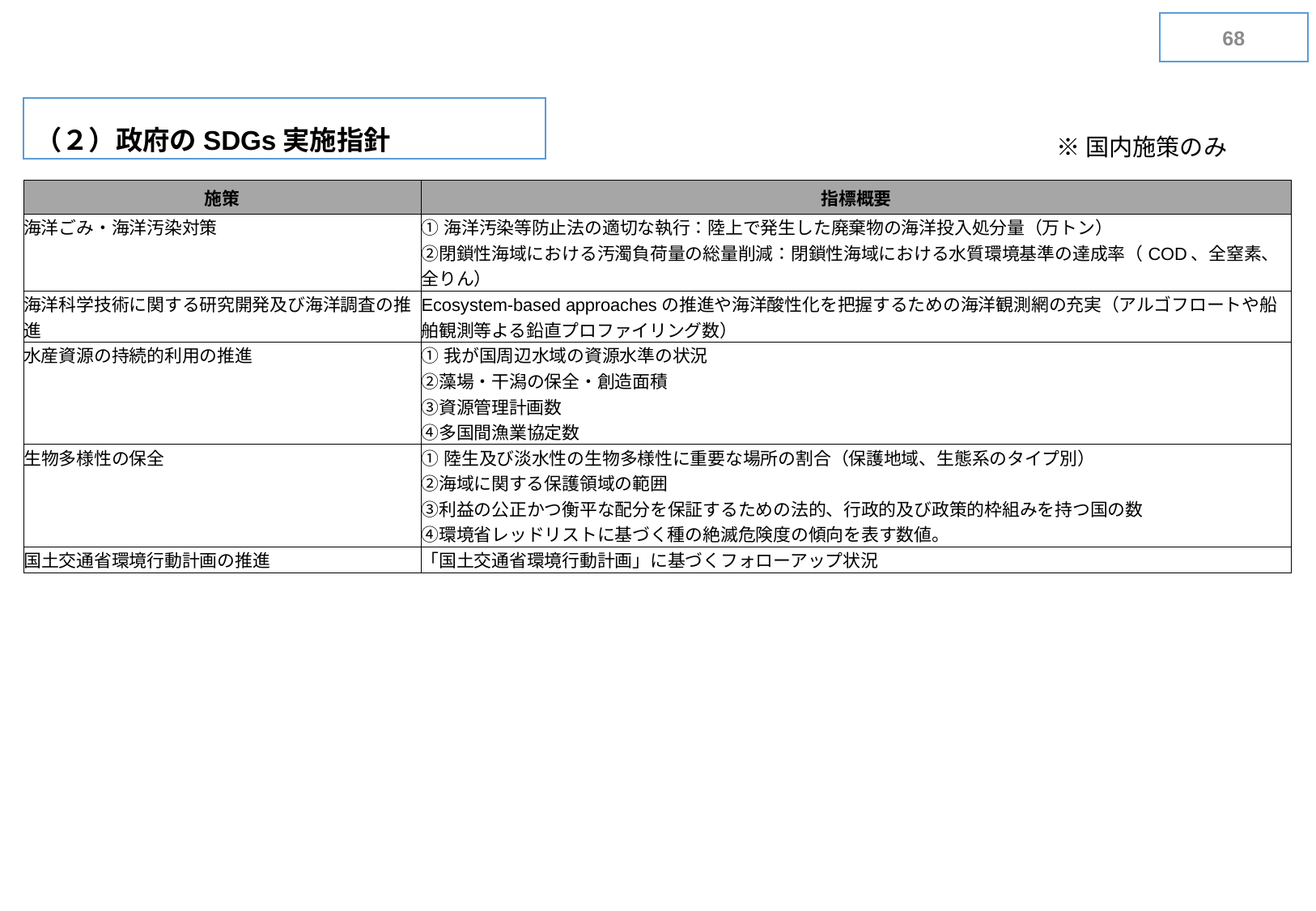

68
（２）政府のSDGs実施指針
※国内施策のみ
| 施策 | 指標概要 |
| --- | --- |
| 海洋ごみ・海洋汚染対策 | ①海洋汚染等防止法の適切な執行：陸上で発生した廃棄物の海洋投入処分量（万トン） ②閉鎖性海域における汚濁負荷量の総量削減：閉鎖性海域における水質環境基準の達成率（COD、全窒素、全りん） |
| 海洋科学技術に関する研究開発及び海洋調査の推進 | Ecosystem-based approachesの推進や海洋酸性化を把握するための海洋観測網の充実（アルゴフロートや船舶観測等よる鉛直プロファイリング数） |
| 水産資源の持続的利用の推進 | ①我が国周辺水域の資源水準の状況 ②藻場・干潟の保全・創造面積 ③資源管理計画数 ④多国間漁業協定数 |
| 生物多様性の保全 | ①陸生及び淡水性の生物多様性に重要な場所の割合（保護地域、生態系のタイプ別） ②海域に関する保護領域の範囲 ③利益の公正かつ衡平な配分を保証するための法的、行政的及び政策的枠組みを持つ国の数 ④環境省レッドリストに基づく種の絶滅危険度の傾向を表す数値。 |
| 国土交通省環境行動計画の推進 | 「国土交通省環境行動計画」に基づくフォローアップ状況 |